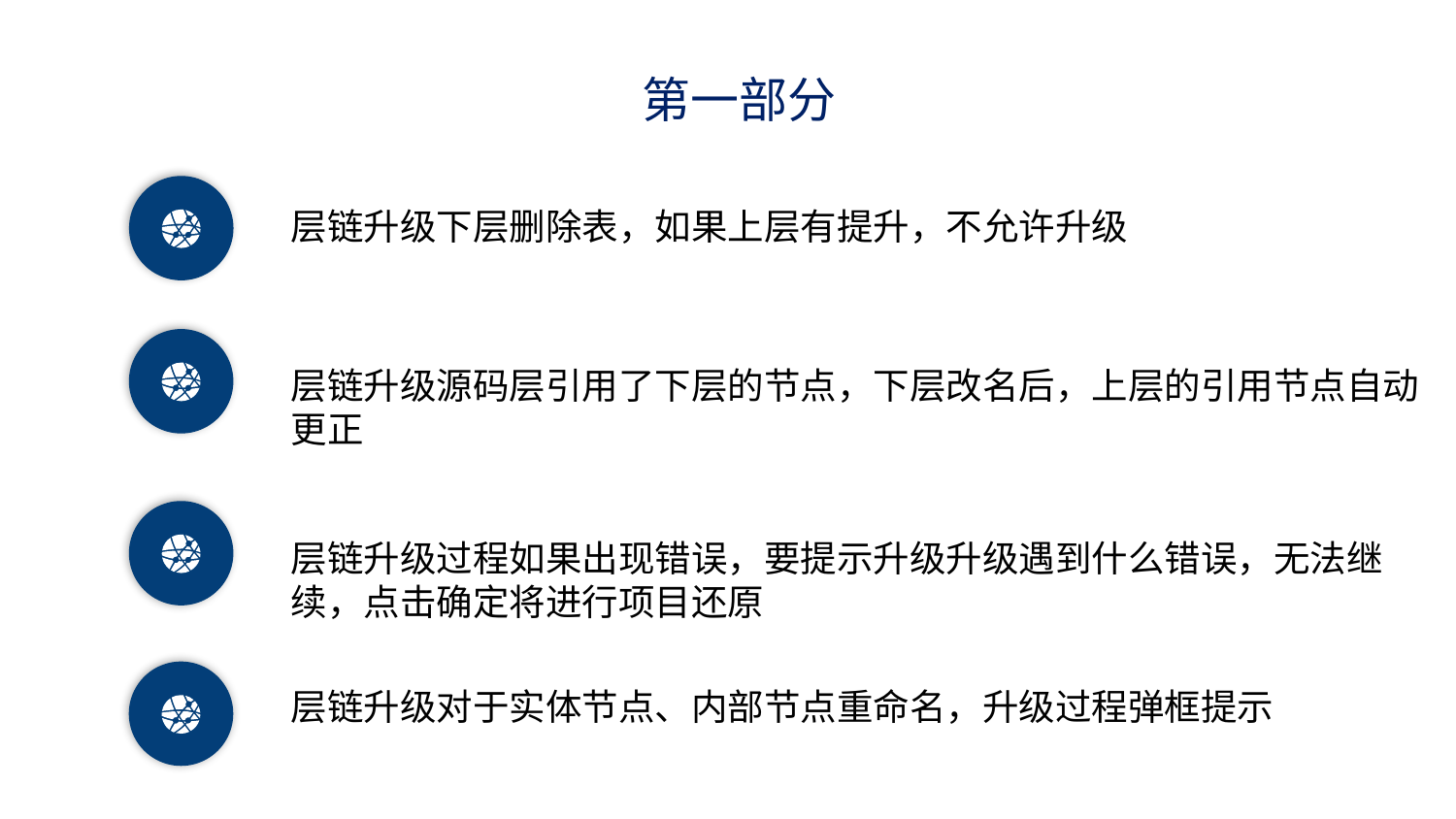

第一部分

层链升级下层删除表，如果上层有提升，不允许升级

层链升级源码层引用了下层的节点，下层改名后，上层的引用节点自动更正

层链升级过程如果出现错误，要提示升级升级遇到什么错误，无法继续，点击确定将进行项目还原

层链升级对于实体节点、内部节点重命名，升级过程弹框提示